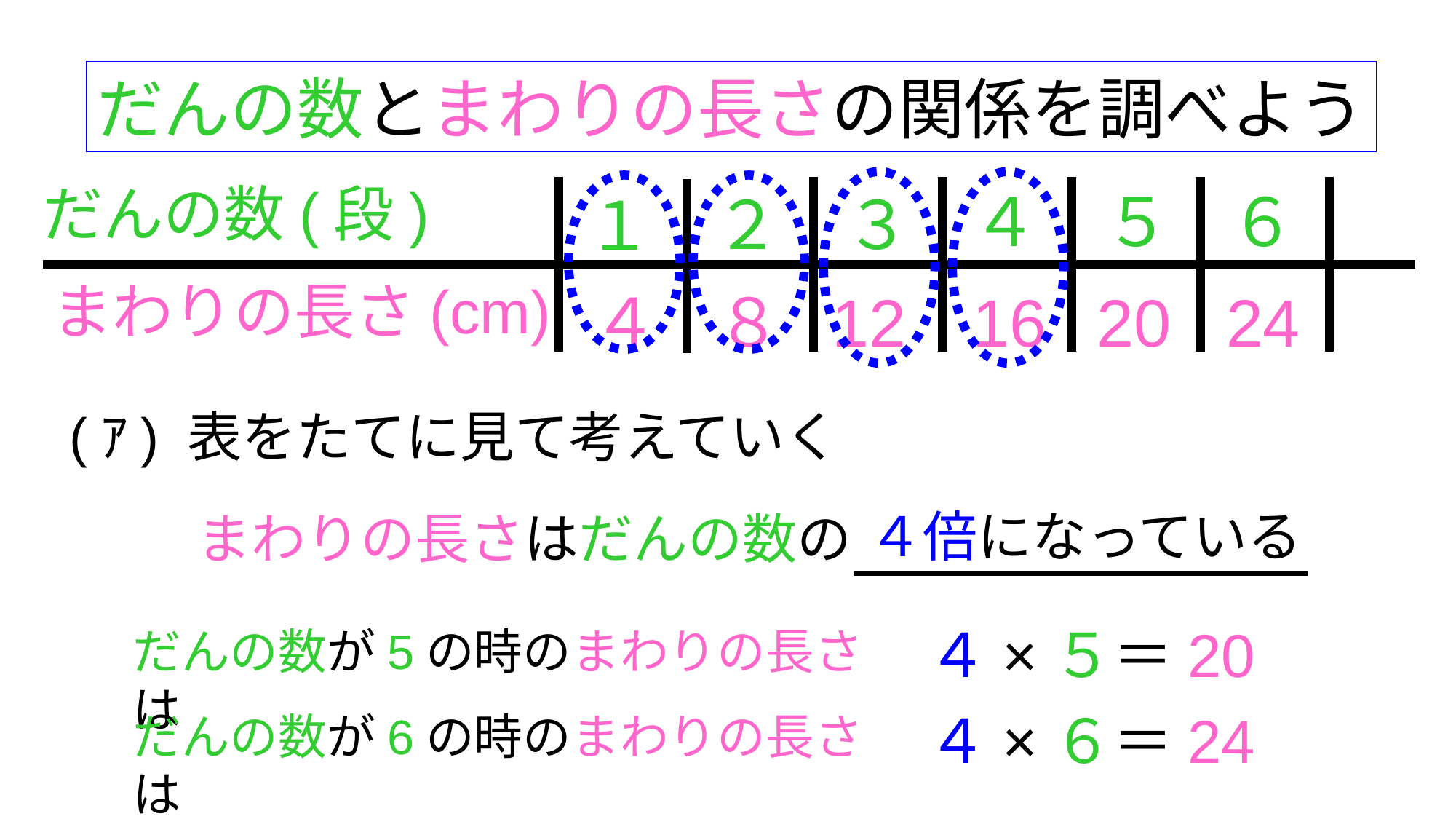

だんの数とまわりの長さの関係を調べよう
だんの数(段)

４
５
６

２
３
１
まわりの長さ(cm)
４
８
12
16
20
24
(ｱ) 表をたてに見て考えていく
４倍になっている
まわりの長さはだんの数の
４×５＝20
だんの数が5の時のまわりの長さは
４×６＝24
だんの数が6の時のまわりの長さは